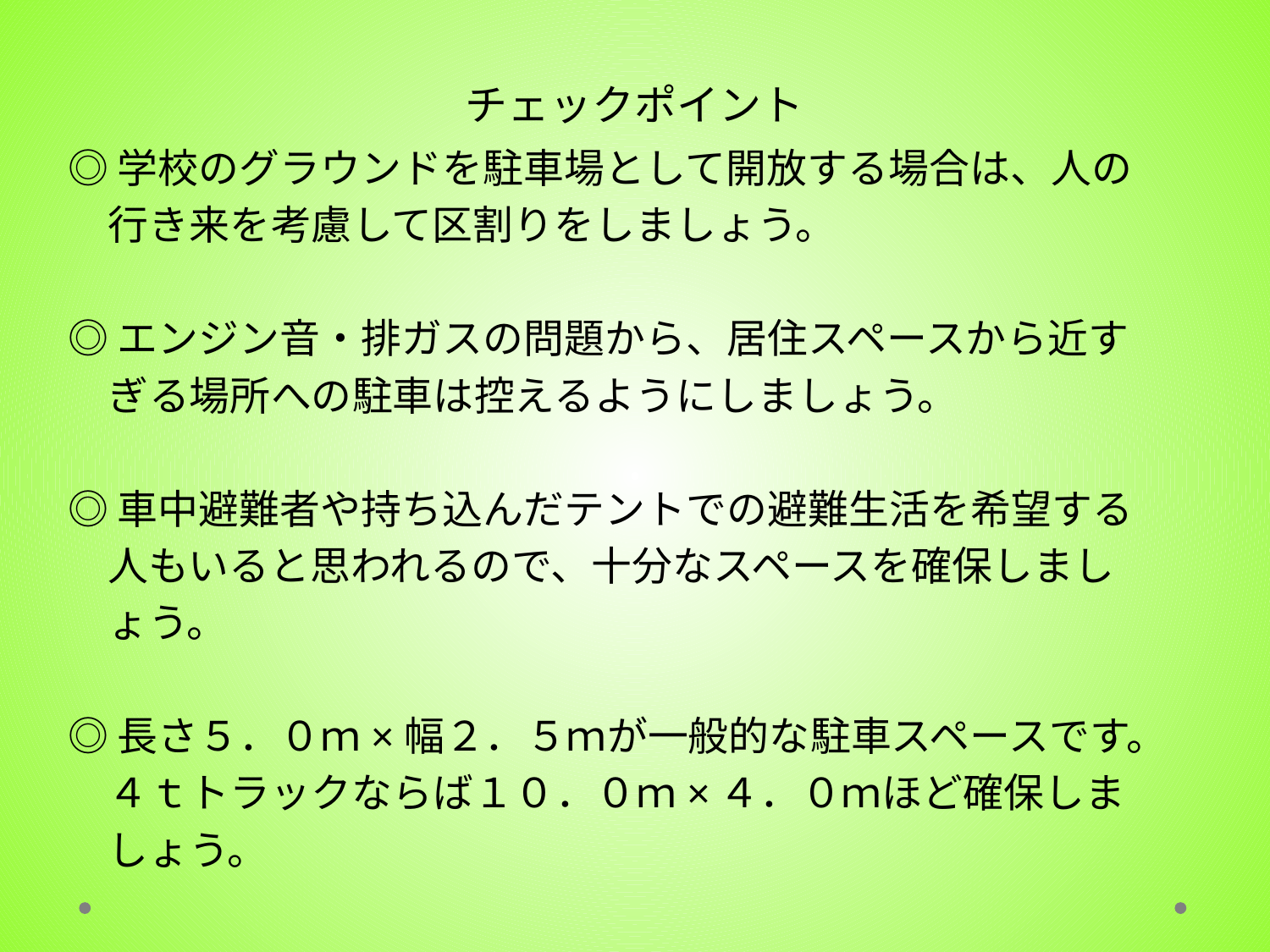

# チェックポイント
◎学校のグラウンドを駐車場として開放する場合は、人の
　行き来を考慮して区割りをしましょう。

◎エンジン音・排ガスの問題から、居住スペースから近す
　ぎる場所への駐車は控えるようにしましょう。

◎車中避難者や持ち込んだテントでの避難生活を希望する
　人もいると思われるので、十分なスペースを確保しまし
　ょう。

◎長さ５．０ｍ×幅２．５ｍが一般的な駐車スペースです。
　４ｔトラックならば１０．０ｍ×４．０ｍほど確保しま
　しょう。